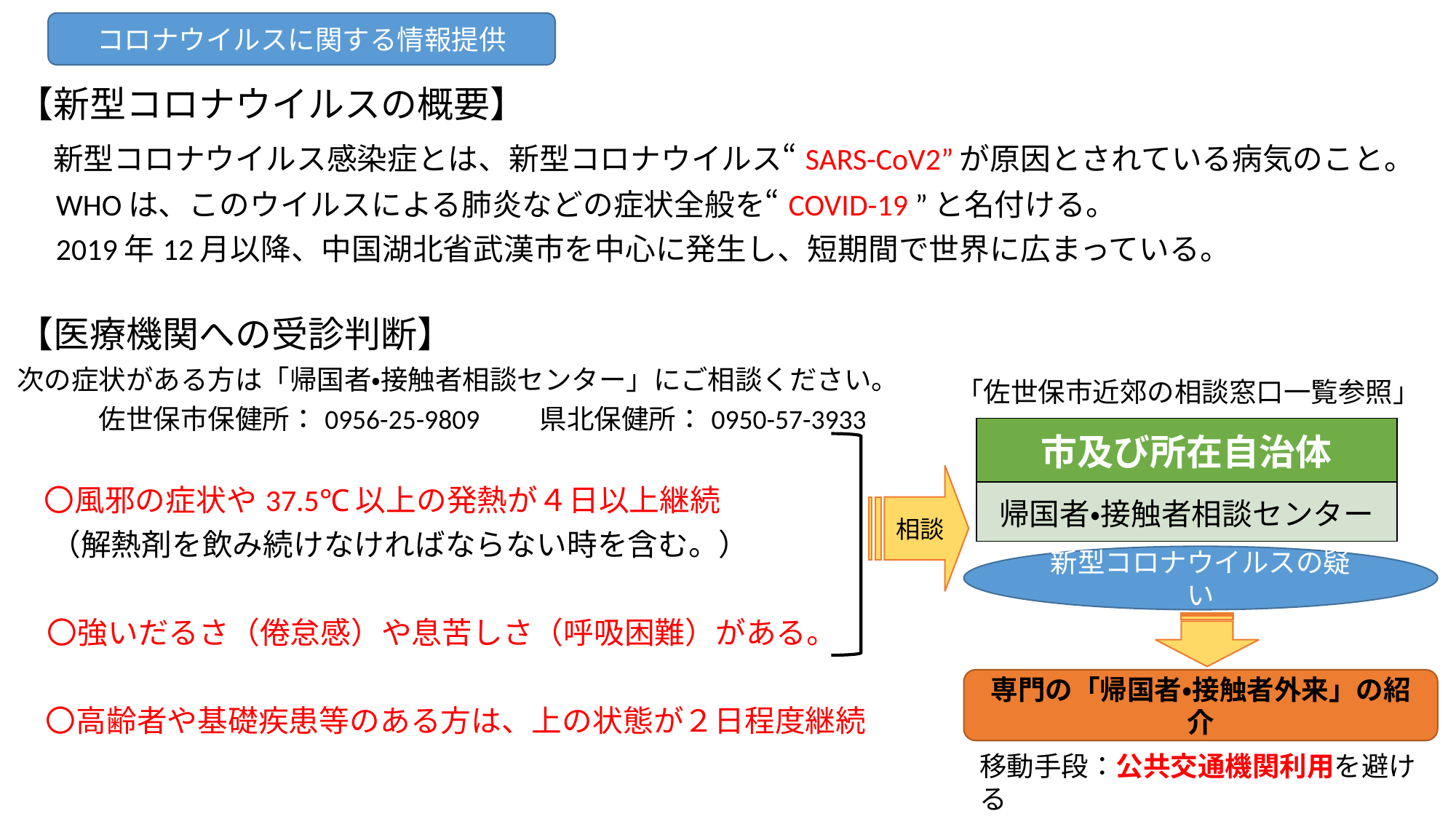

コロナウイルスに関する情報提供
| 【新型コロナウイルスの概要】 　新型コロナウイルス感染症とは、新型コロナウイルス“SARS-CoV2”が原因とされている病気のこと。 　WHOは、このウイルスによる肺炎などの症状全般を“COVID-19 ”と名付ける。 　2019年12月以降、中国湖北省武漢市を中心に発生し、短期間で世界に広まっている。 【医療機関への受診判断】 次の症状がある方は「帰国者・接触者相談センター」にご相談ください。 　　　佐世保市保健所：0956-25-9809　　県北保健所：0950-57-3933　 　〇風邪の症状や37.5℃以上の発熱が４日以上継続 （解熱剤を飲み続けなければならない時を含む。） 　〇強いだるさ（倦怠感）や息苦しさ（呼吸困難）がある。 〇高齢者や基礎疾患等のある方は、上の状態が２日程度継続 |
| --- |
「佐世保市近郊の相談窓口一覧参照」
| 市及び所在自治体 |
| --- |
| 帰国者・接触者相談センター |

相談
新型コロナウイルスの疑い

専門の「帰国者・接触者外来」の紹介
移動手段：公共交通機関利用を避ける